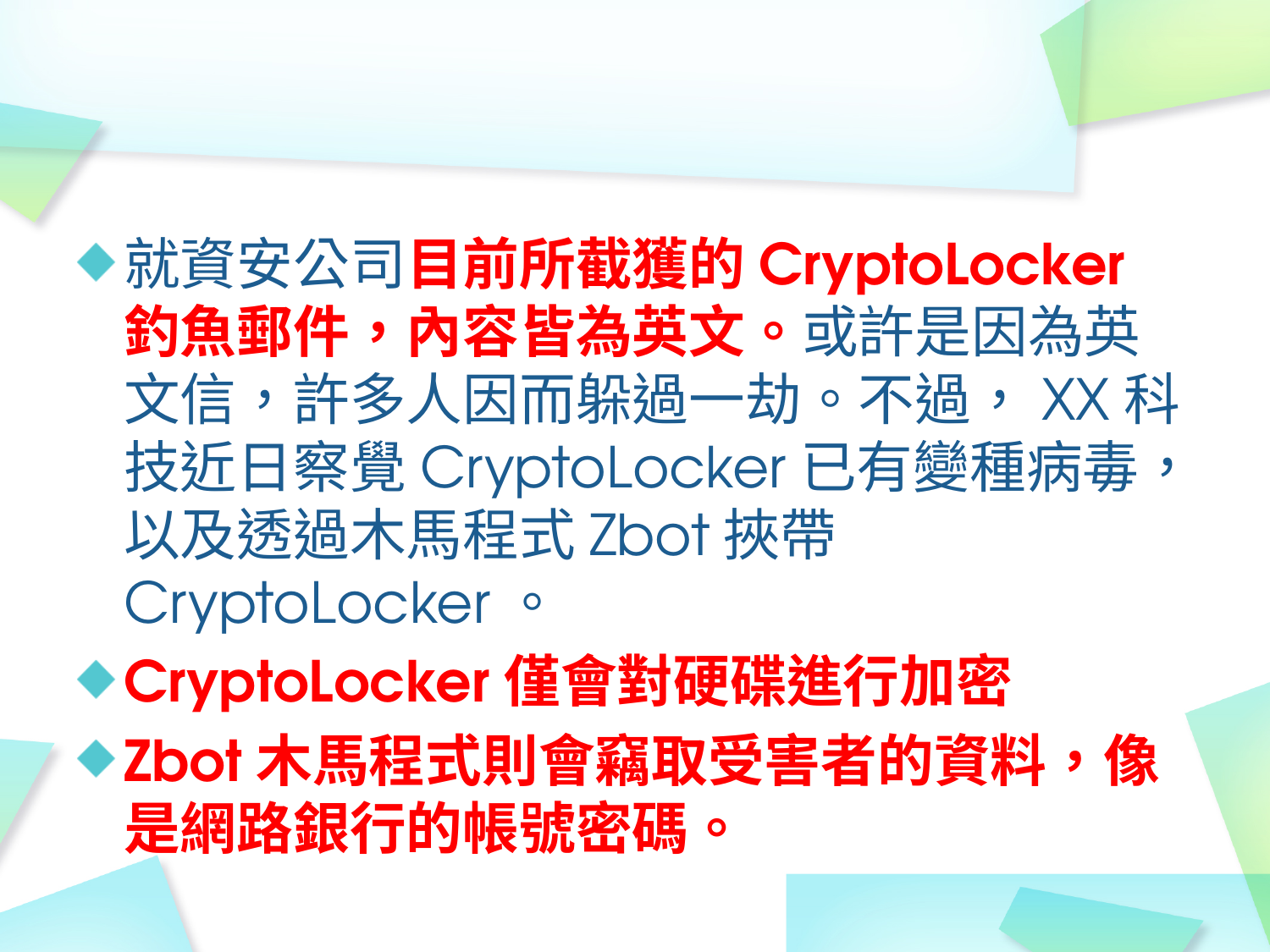

#
就資安公司目前所截獲的CryptoLocker釣魚郵件，內容皆為英文。或許是因為英文信，許多人因而躲過一劫。不過，XX科技近日察覺CryptoLocker已有變種病毒，以及透過木馬程式Zbot挾帶CryptoLocker。
CryptoLocker僅會對硬碟進行加密
Zbot木馬程式則會竊取受害者的資料，像是網路銀行的帳號密碼。